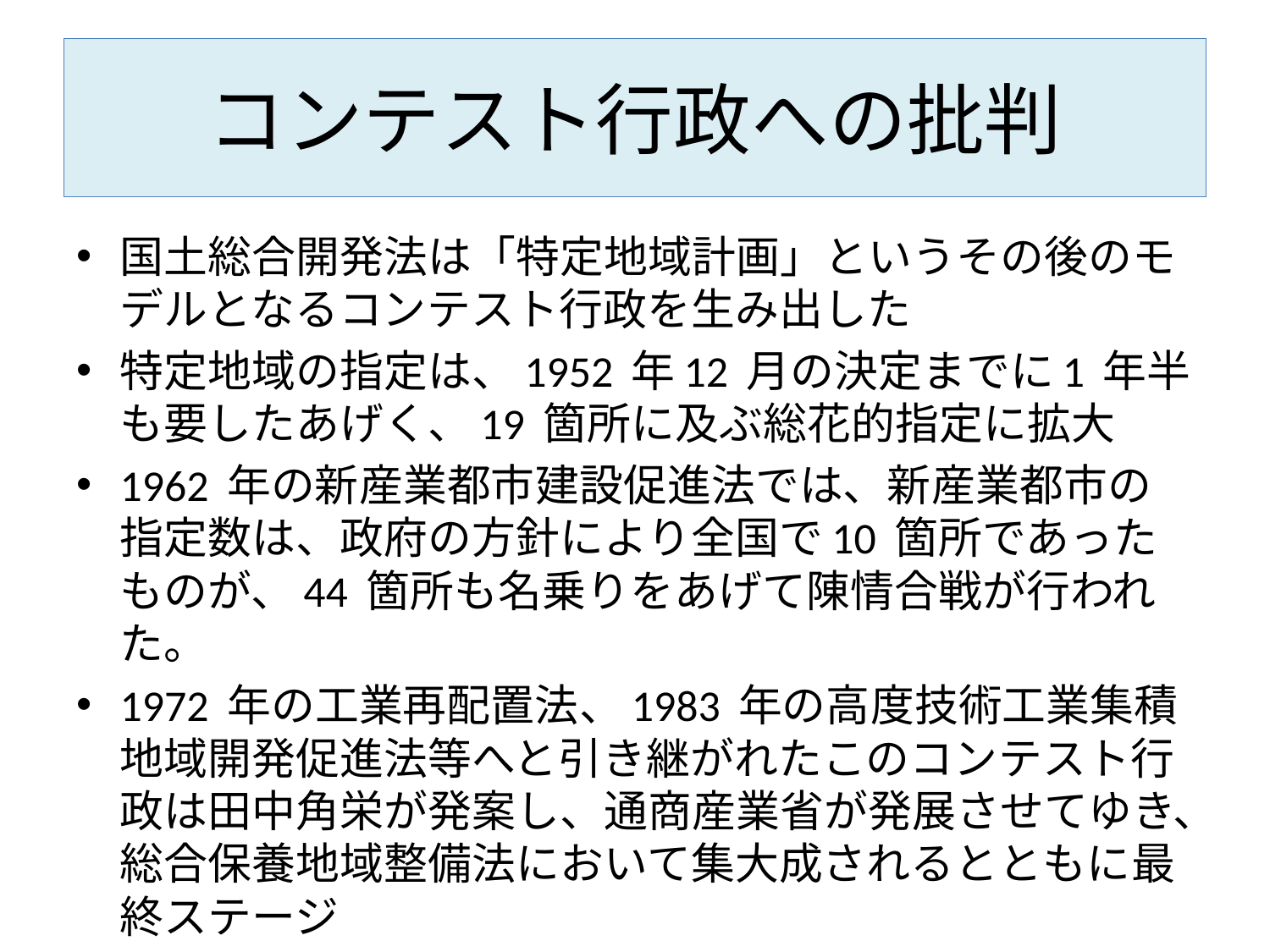

# コンテスト行政への批判
国土総合開発法は「特定地域計画」というその後のモデルとなるコンテスト行政を生み出した
特定地域の指定は、1952 年12 月の決定までに1 年半も要したあげく、19 箇所に及ぶ総花的指定に拡大
1962 年の新産業都市建設促進法では、新産業都市の指定数は、政府の方針により全国で10 箇所であったものが、44 箇所も名乗りをあげて陳情合戦が行われた。
1972 年の工業再配置法、1983 年の高度技術工業集積地域開発促進法等へと引き継がれたこのコンテスト行政は田中角栄が発案し、通商産業省が発展させてゆき、総合保養地域整備法において集大成されるとともに最終ステージ